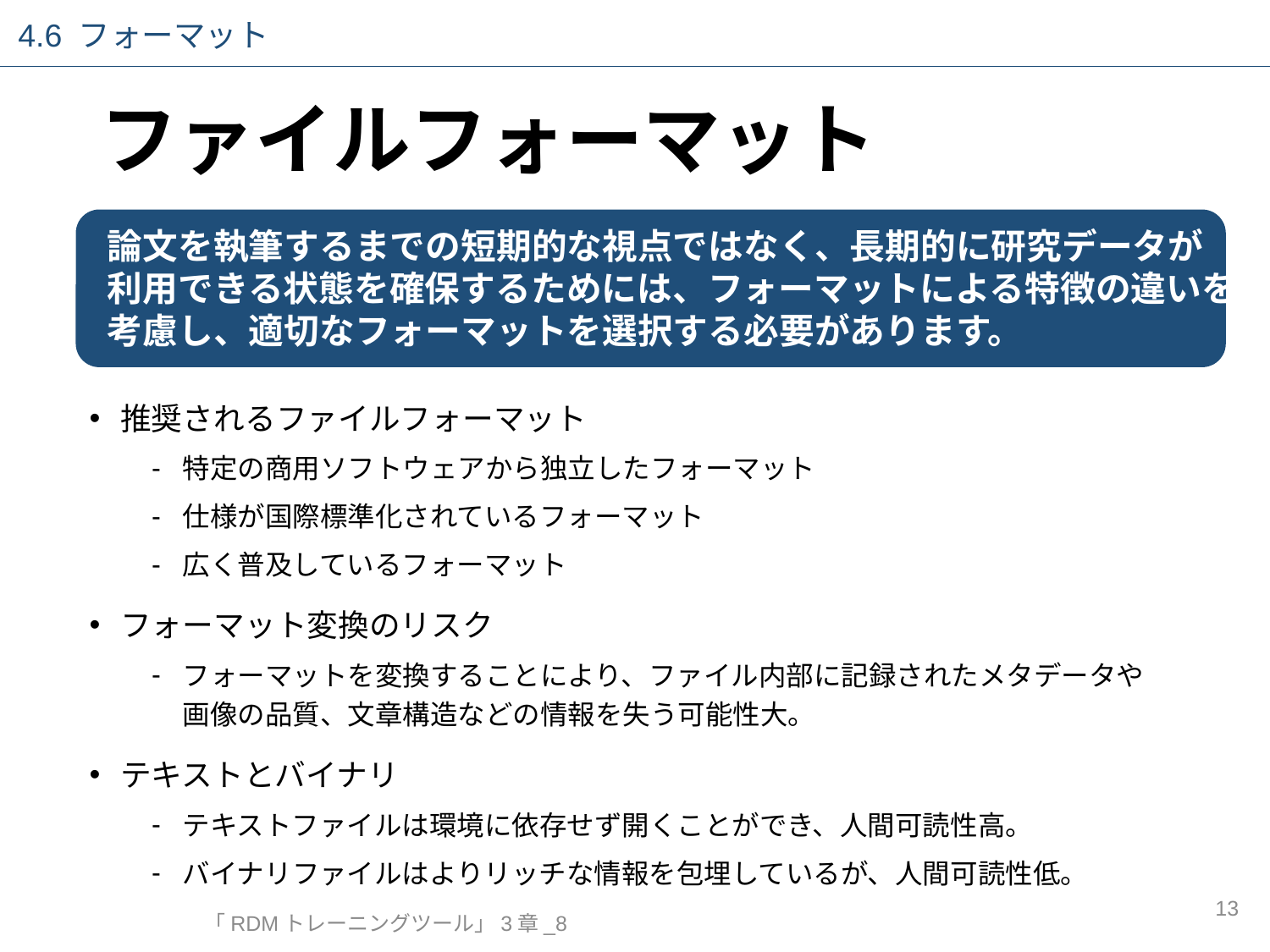

4.6 フォーマット
# ファイルフォーマット

論文を執筆するまでの短期的な視点ではなく、長期的に研究データが
利用できる状態を確保するためには、フォーマットによる特徴の違いを
考慮し、適切なフォーマットを選択する必要があります。
推奨されるファイルフォーマット
特定の商用ソフトウェアから独立したフォーマット
仕様が国際標準化されているフォーマット
広く普及しているフォーマット
フォーマット変換のリスク
フォーマットを変換することにより、ファイル内部に記録されたメタデータや
画像の品質、文章構造などの情報を失う可能性大。
テキストとバイナリ
テキストファイルは環境に依存せず開くことができ、人間可読性高。
バイナリファイルはよりリッチな情報を包埋しているが、人間可読性低。
13
「RDMトレーニングツール」3章_8